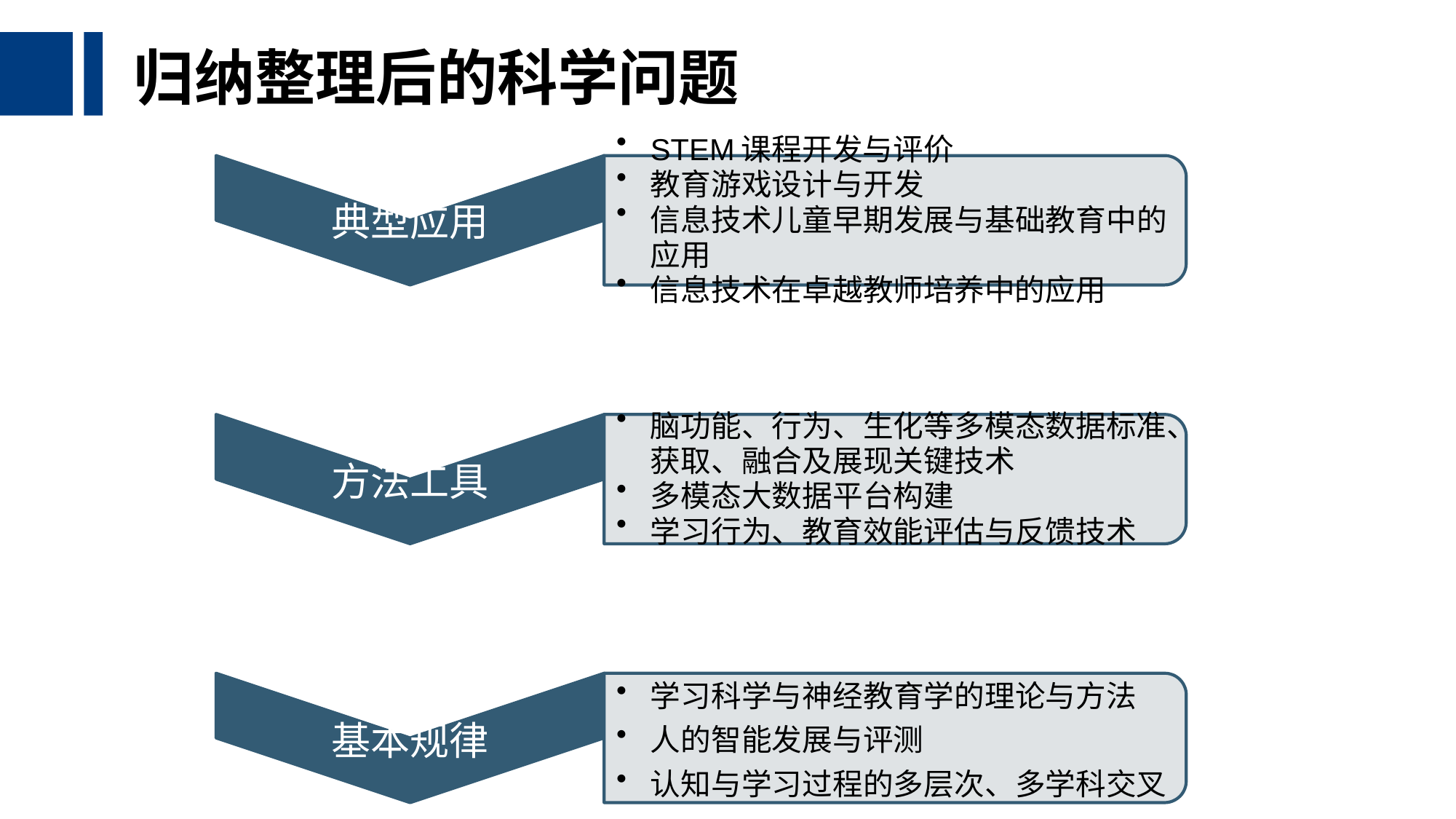

# 归纳整理后的科学问题
典型应用
STEM课程开发与评价
方法工具
脑功能、行为、生化等多模态数据标准、获取、融合及展现关键技术
基本规律
学习科学与神经教育学的理论与方法
多模态大数据平台构建
学习行为、教育效能评估与反馈技术
教育游戏设计与开发
信息技术儿童早期发展与基础教育中的应用
信息技术在卓越教师培养中的应用
人的智能发展与评测
认知与学习过程的多层次、多学科交叉
13